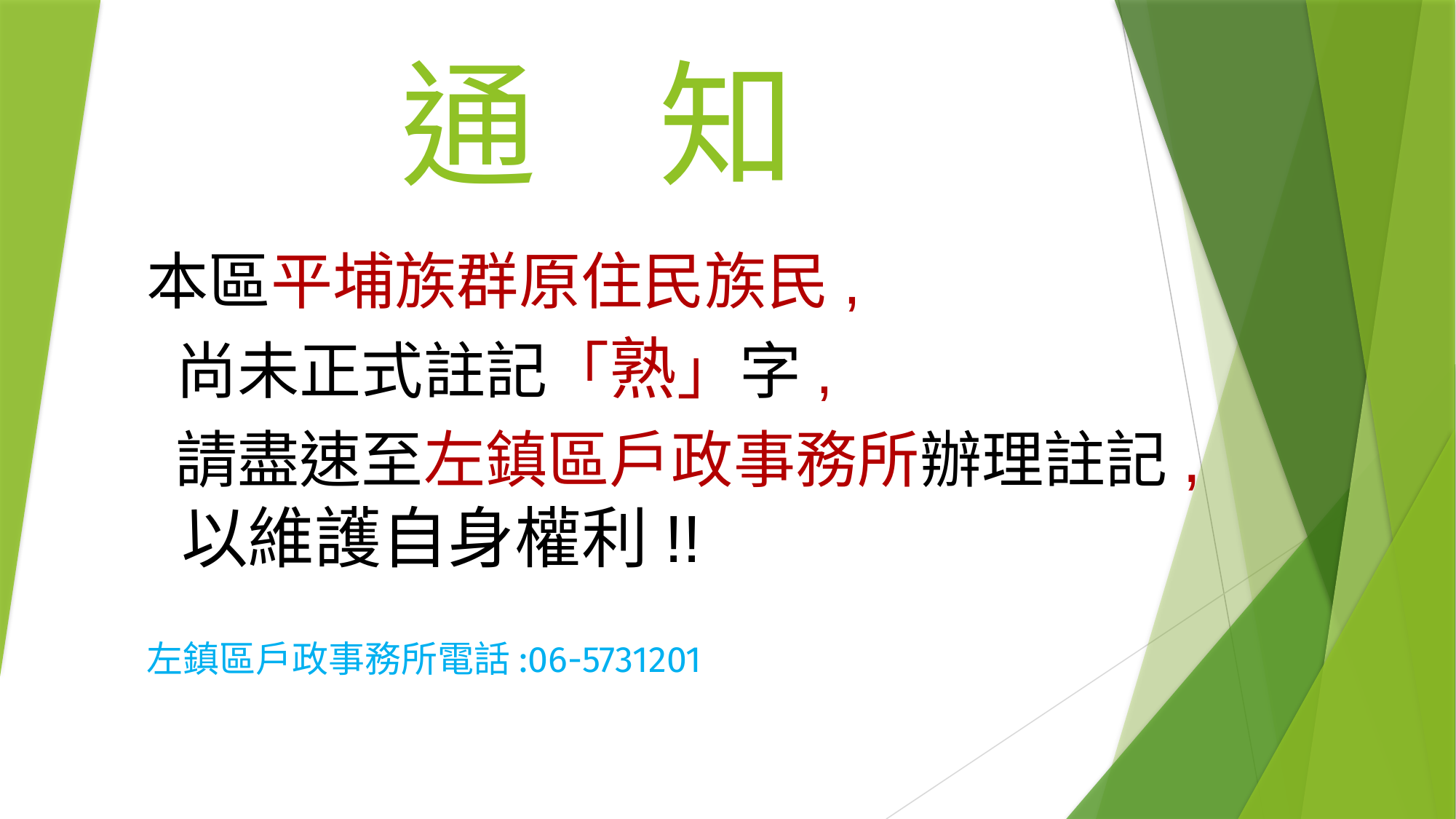

# 通    知
本區平埔族群原住民族民,
 尚未正式註記「熟」字,
 請盡速至左鎮區戶政事務所辦理註記, 以維護自身權利!!
左鎮區戶政事務所電話:06-5731201